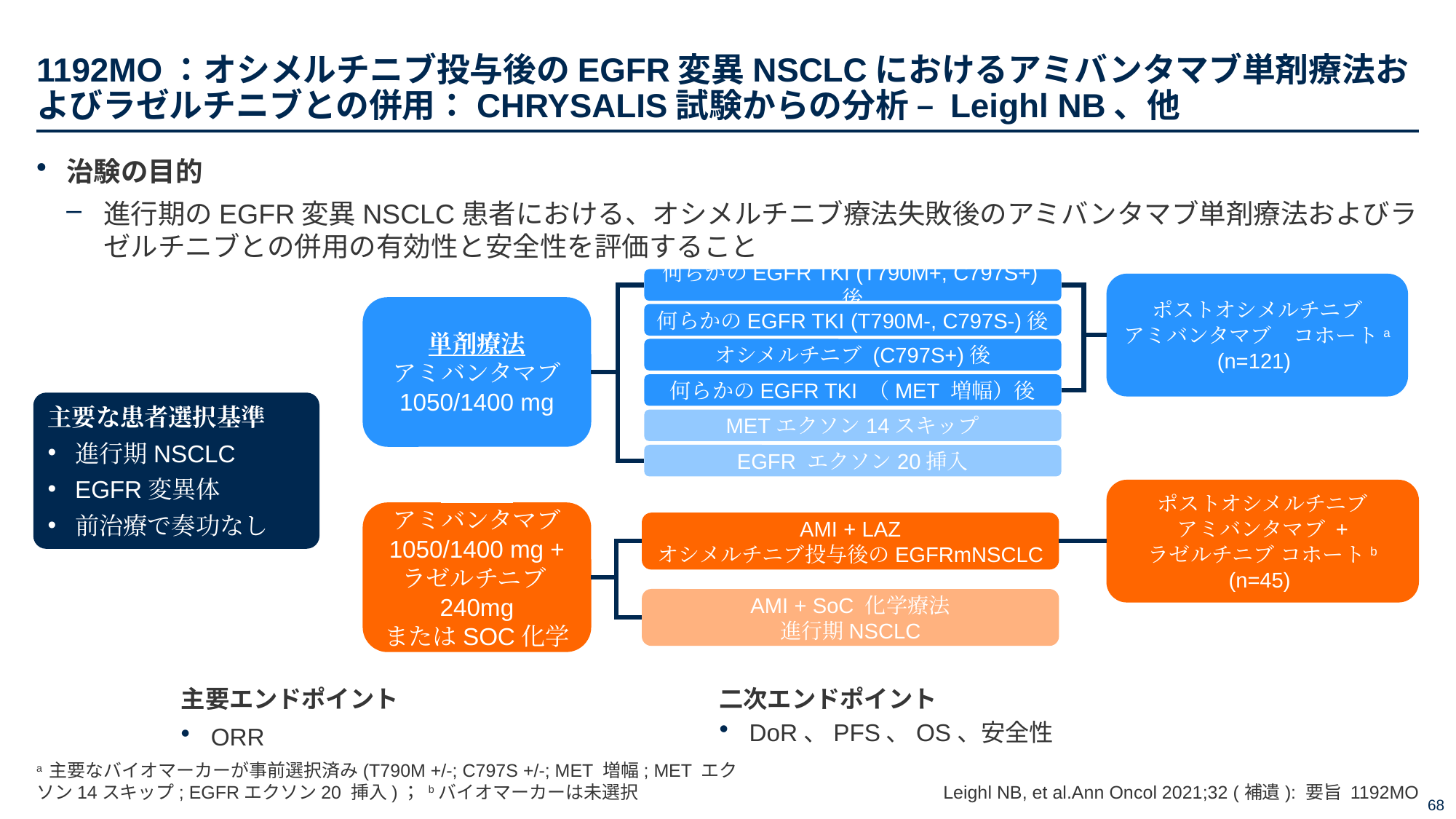

# 1192MO：オシメルチニブ投与後のEGFR変異NSCLCにおけるアミバンタマブ単剤療法およびラゼルチニブとの併用：CHRYSALIS試験からの分析 – Leighl NB、他
治験の目的
進行期のEGFR変異NSCLC患者における、オシメルチニブ療法失敗後のアミバンタマブ単剤療法およびラゼルチニブとの併用の有効性と安全性を評価すること P
何らかのEGFR TKI (T790M+, C797S+)後
ポストオシメルチニブ
アミバンタマブ　コホートa
(n=121)
単剤療法
アミバンタマブ
1050/1400 mg
何らかのEGFR TKI (T790M-, C797S-)後
オシメルチニブ (C797S+)後
何らかのEGFR TKI （MET 増幅）後
主要な患者選択基準
進行期NSCLC
EGFR変異体
前治療で奏功なし
METエクソン14スキップ
EGFR エクソン20挿入
ポストオシメルチニブ
アミバンタマブ +
ラゼルチニブ コホートb
(n=45)
組合せ
アミバンタマブ
1050/1400 mg +
ラゼルチニブ240mg
またはSOC化学療法
AMI + LAZ
オシメルチニブ投与後のEGFRmNSCLC
AMI + SoC 化学療法
進行期NSCLC
主要エンドポイント
ORR
二次エンドポイント
DoR、PFS、OS、安全性
a 主要なバイオマーカーが事前選択済み(T790M +/-; C797S +/-; MET 増幅; MET エクソン14スキップ; EGFRエクソン20 挿入)； bバイオマーカーは未選択
Leighl NB, et al.Ann Oncol 2021;32 (補遺): 要旨 1192MO